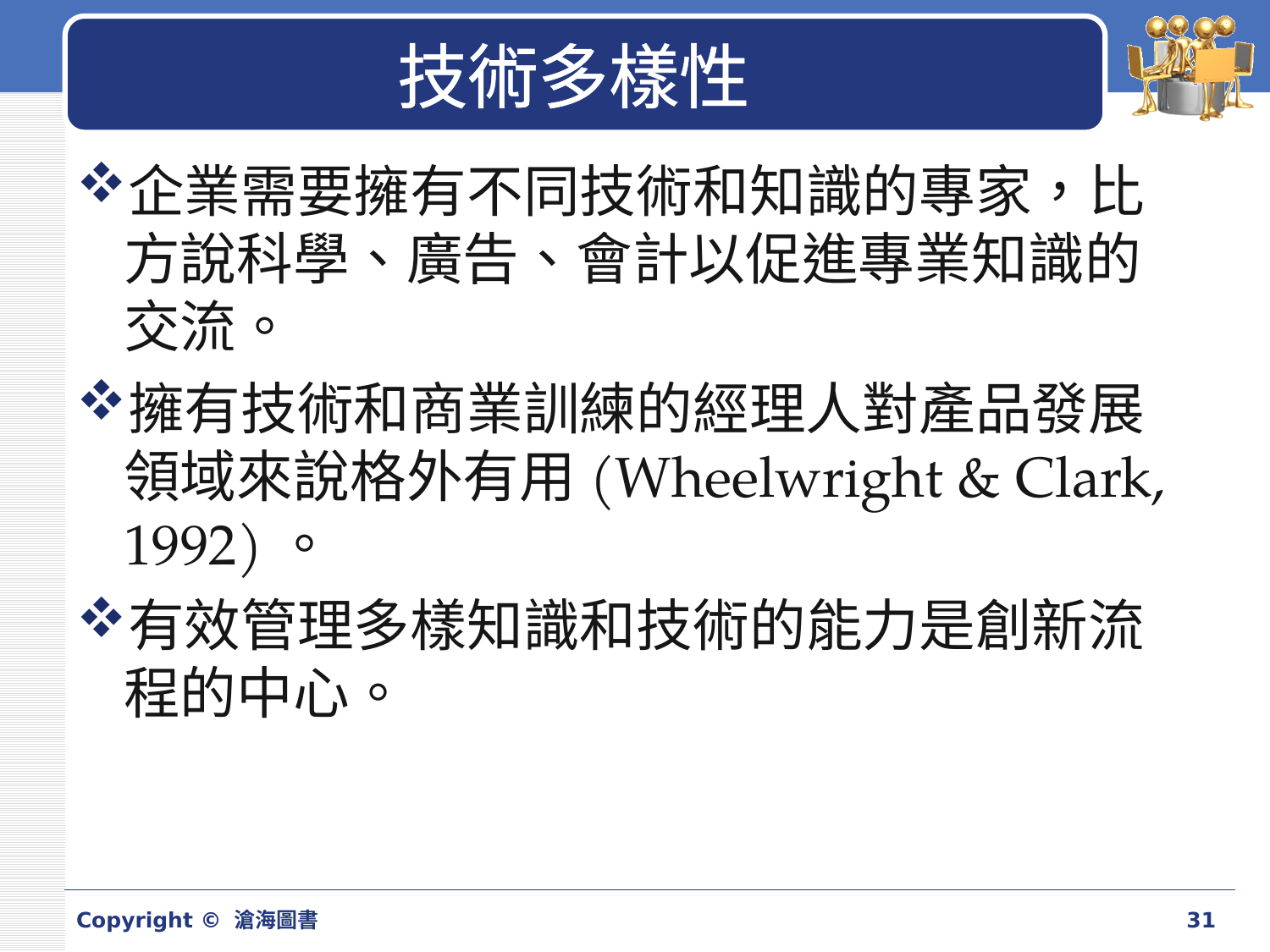

# 技術多樣性
企業需要擁有不同技術和知識的專家，比方說科學、廣告、會計以促進專業知識的交流。
擁有技術和商業訓練的經理人對產品發展領域來說格外有用(Wheelwright & Clark, 1992)。
有效管理多樣知識和技術的能力是創新流程的中心。
Copyright © 滄海圖書
31